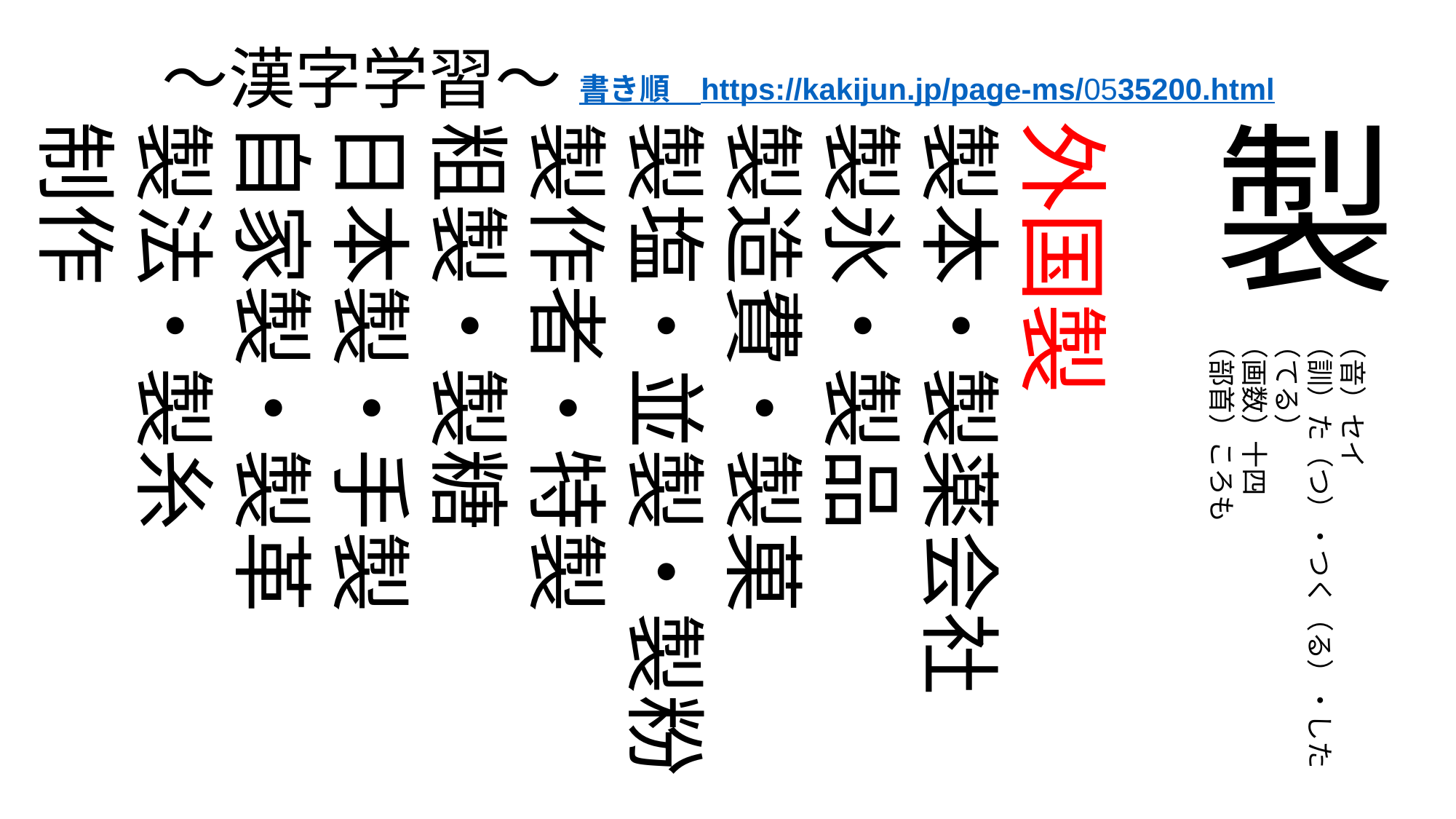

～漢字学習～
# 書き順　https://kakijun.jp/page-ms/0535200.html
製
外国製
製本・製薬会社
製氷・製品
製造費・製菓
製塩・並製・製粉
製作者・特製
粗製・製糖
日本製・手製
自家製・製革
製法・製糸
制作
（音）セイ
（訓）た（つ）・つく（る）・した（てる）
（画数）十四
（部首）ころも